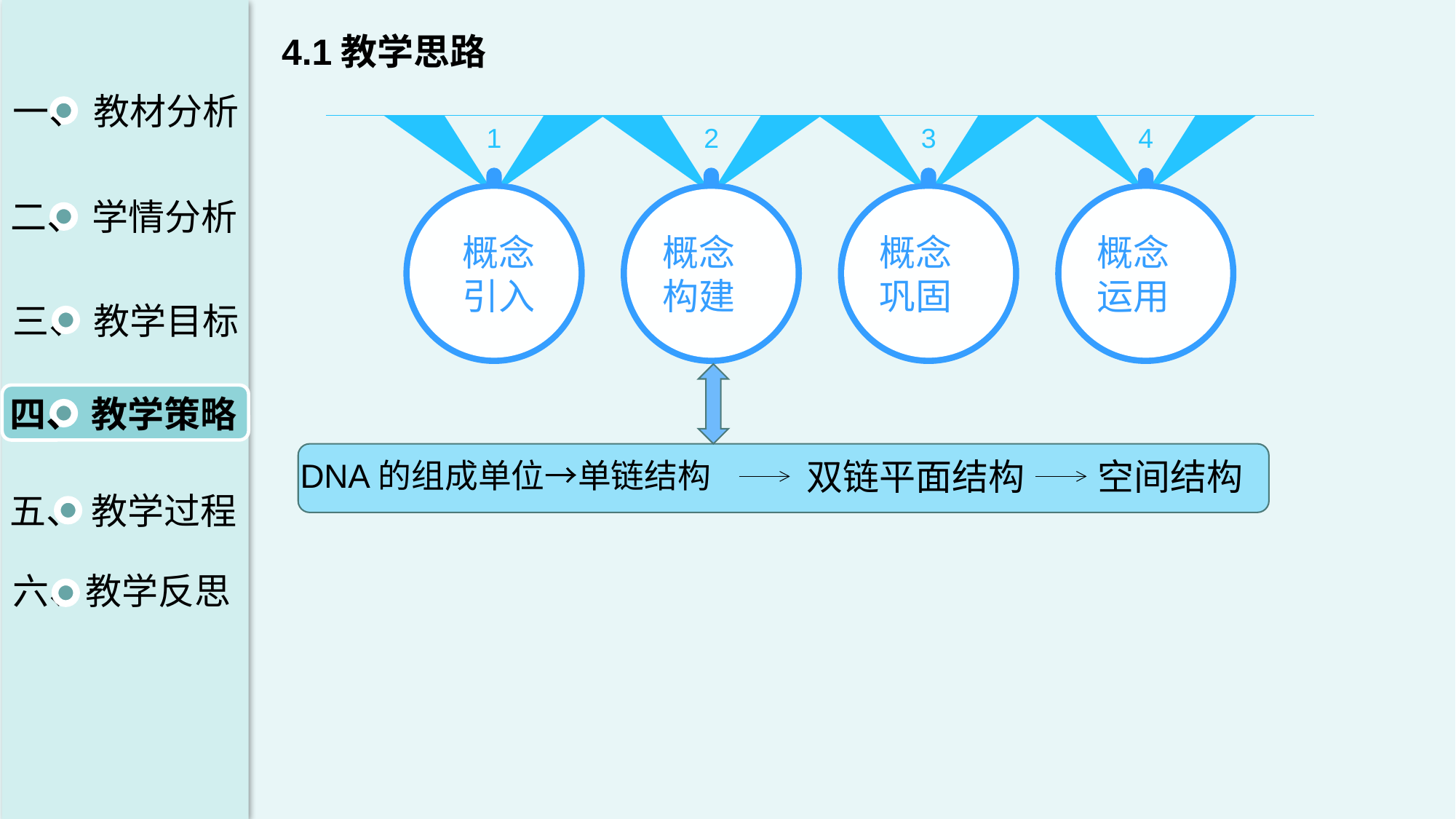

4.1教学思路
一、 教材分析

二、 学情分析

三、 教学目标

四、 教学策略

五、 教学过程

六、教学反思

1

 概念
 引入
2

概念构建
3

概念巩固
4

概念运用

双链平面结构
空间结构
DNA的组成单位→单链结构